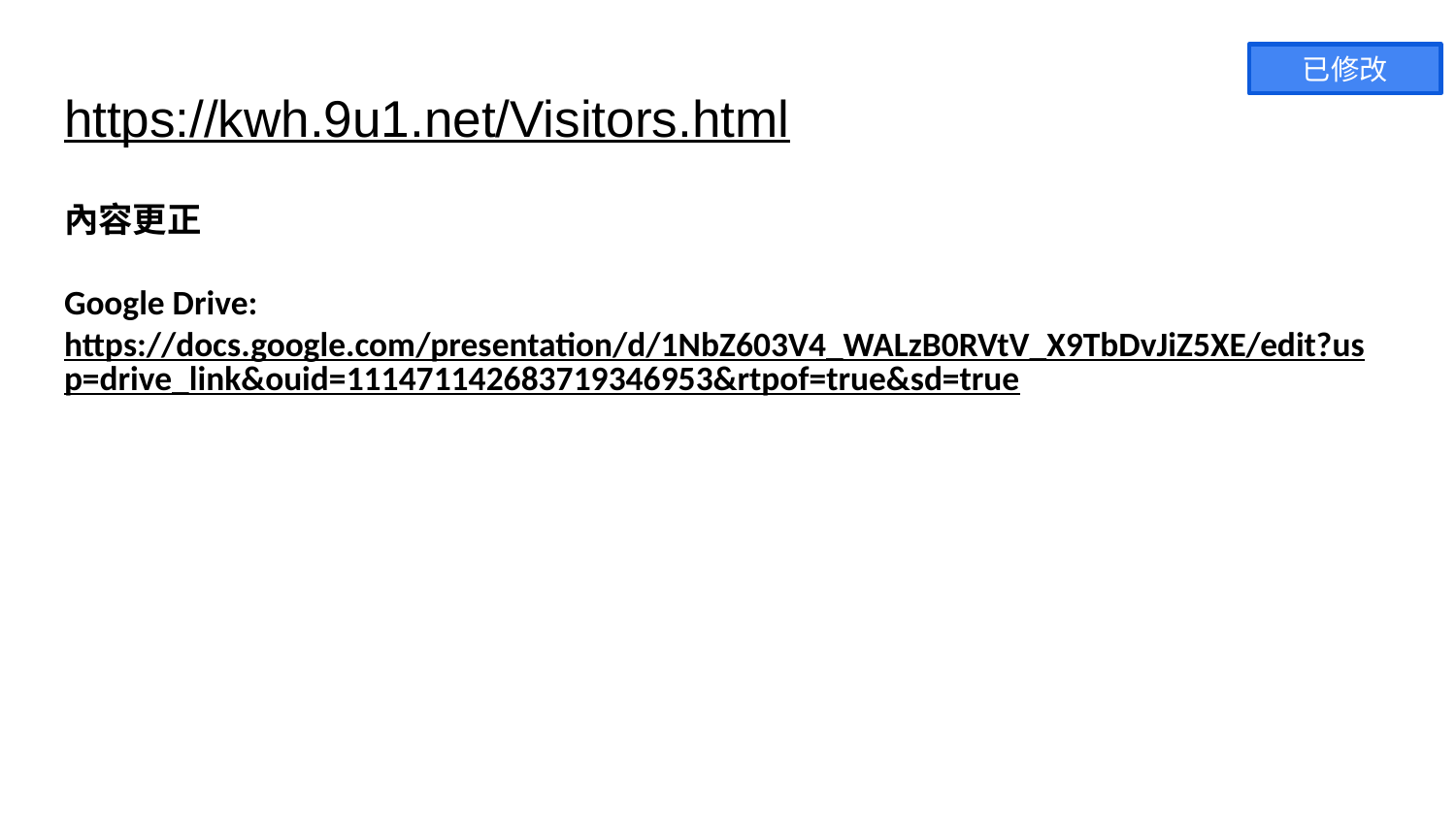

已修改
# https://kwh.9u1.net/Visitors.html
內容更正

Google Drive:
https://docs.google.com/presentation/d/1NbZ603V4_WALzB0RVtV_X9TbDvJiZ5XE/edit?usp=drive_link&ouid=111471142683719346953&rtpof=true&sd=true